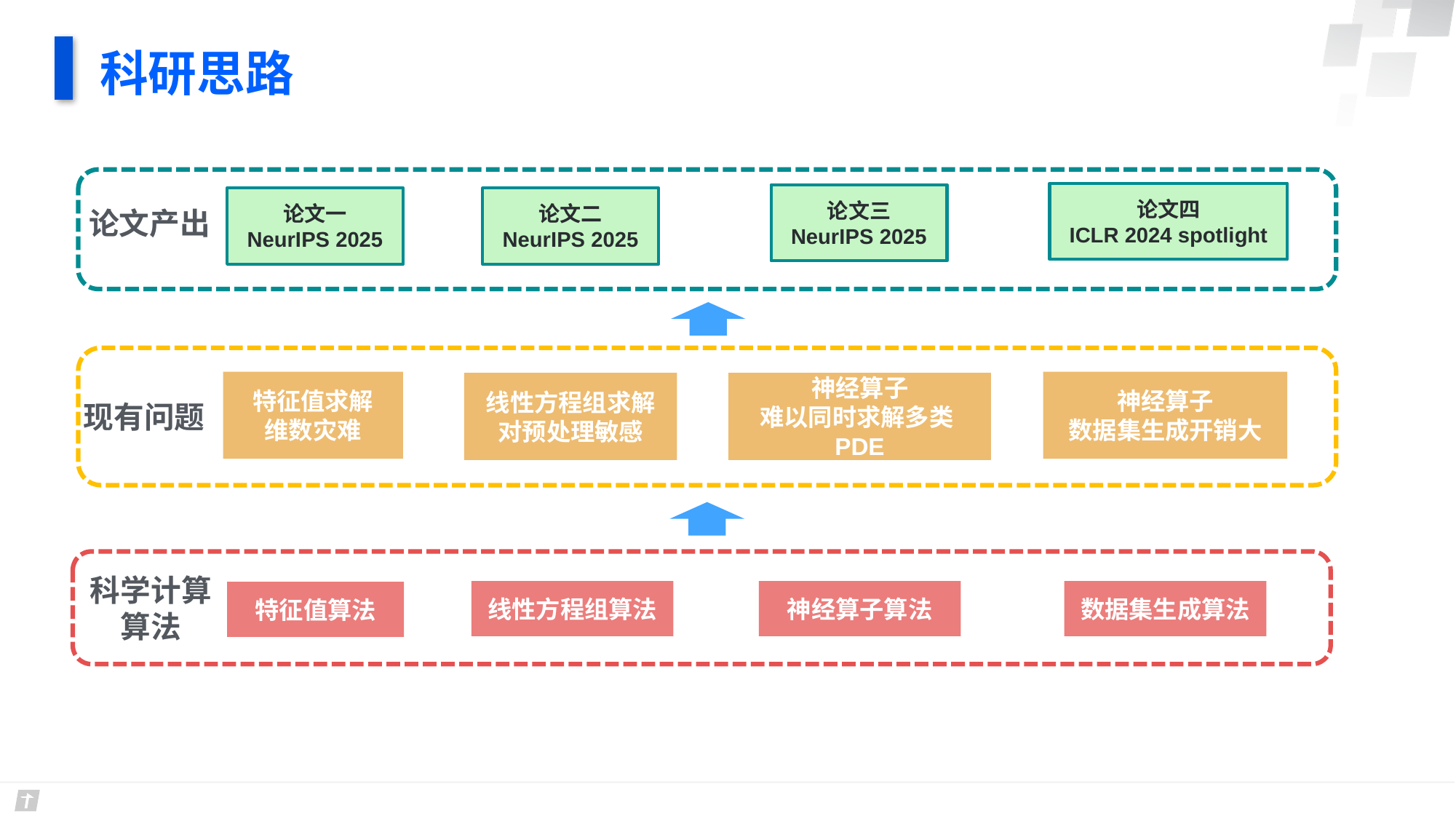

科研思路

论文四
ICLR 2024 spotlight
论文三
NeurIPS 2025
论文一
NeurIPS 2025
论文二
NeurIPS 2025
论文产出

神经算子
数据集生成开销大
特征值求解
维数灾难
线性方程组求解
对预处理敏感
神经算子
难以同时求解多类PDE
现有问题

科学计算
算法
线性方程组算法
神经算子算法
数据集生成算法
特征值算法